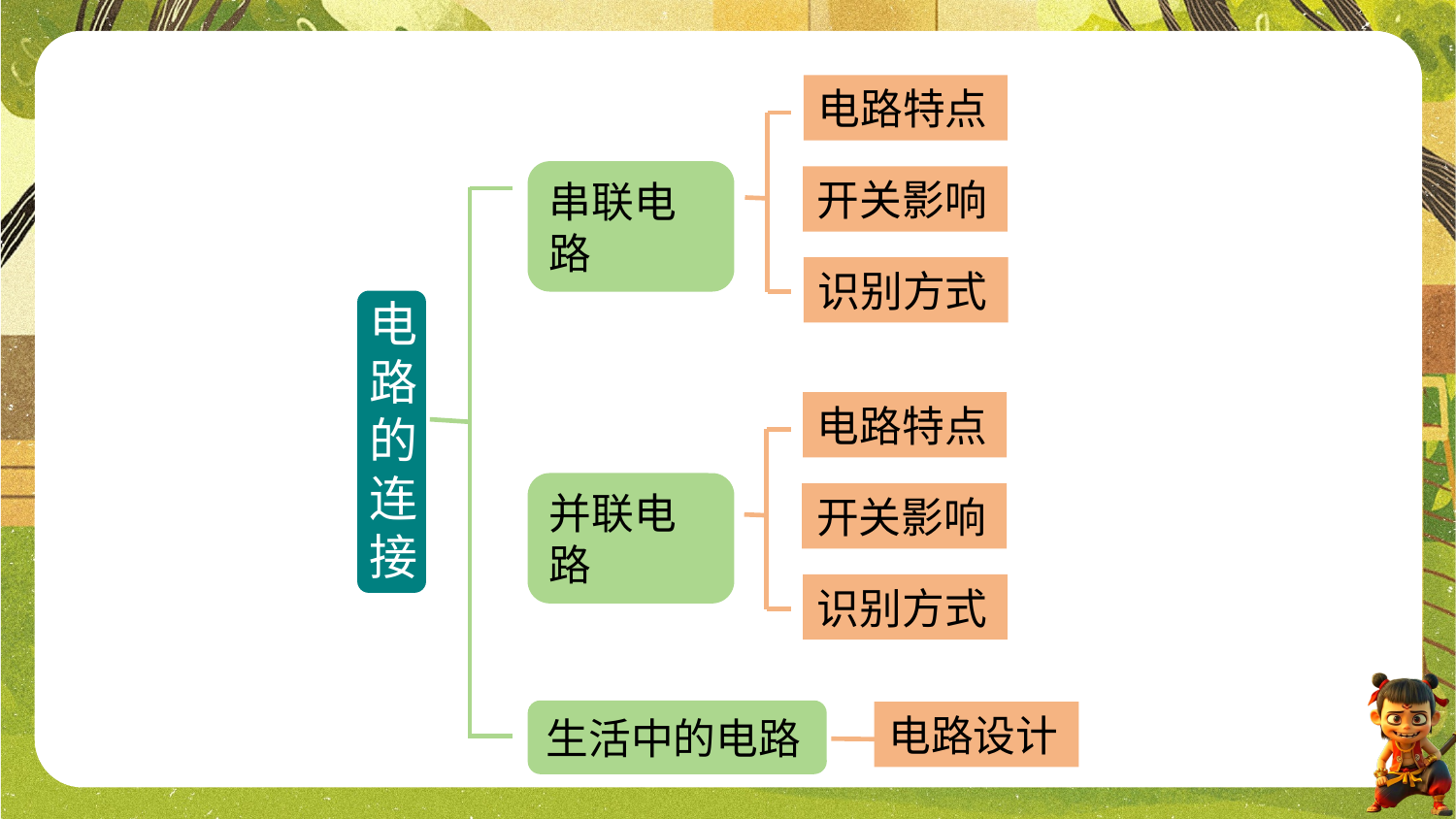

电路特点
串联电路
开关影响
识别方式
电路的连接
电路特点
并联电路
开关影响
识别方式
生活中的电路
电路设计